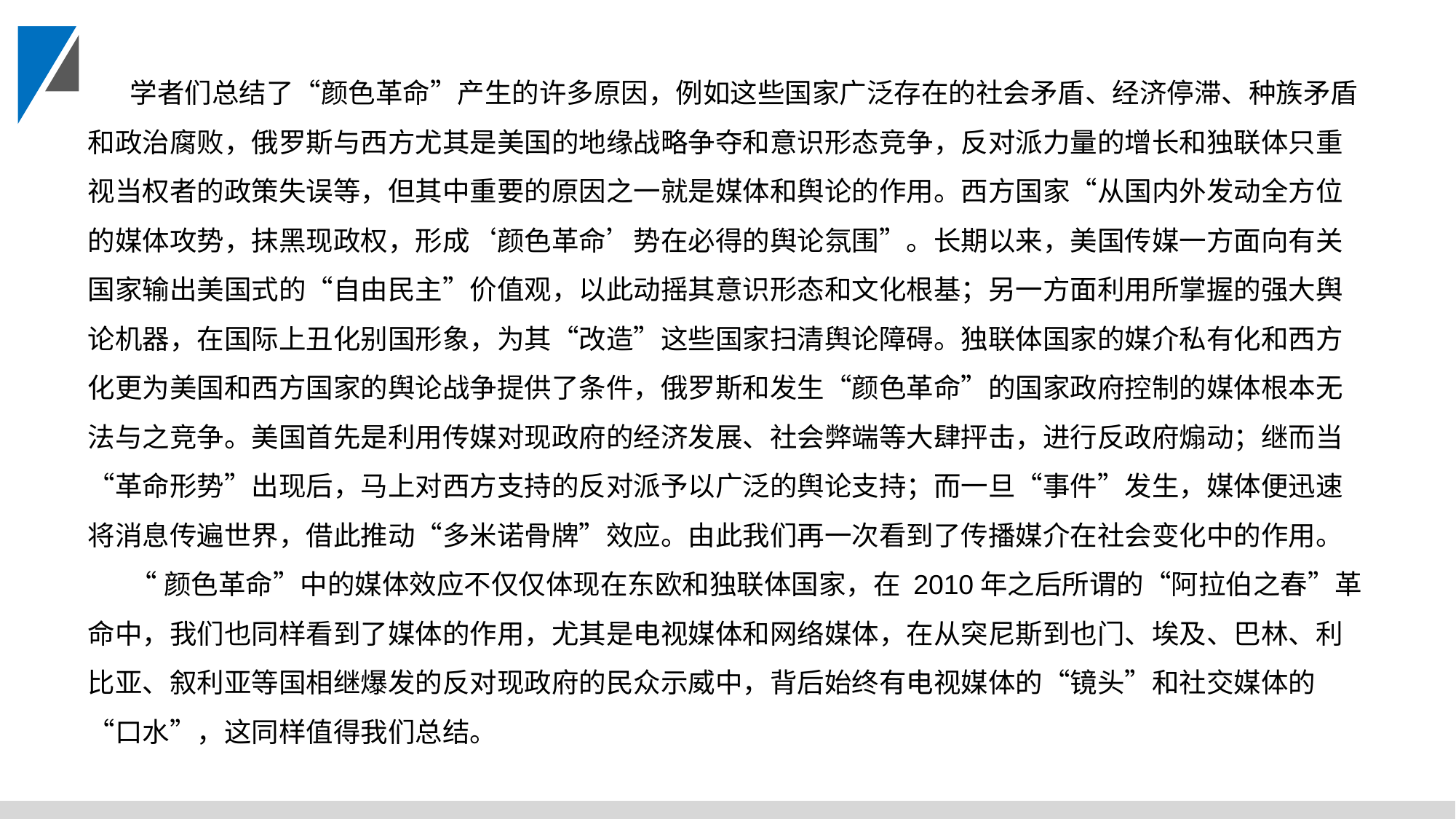

学者们总结了“颜色革命”产生的许多原因，例如这些国家广泛存在的社会矛盾、经济停滞、种族矛盾和政治腐败，俄罗斯与西方尤其是美国的地缘战略争夺和意识形态竞争，反对派力量的增长和独联体只重视当权者的政策失误等，但其中重要的原因之一就是媒体和舆论的作用。西方国家“从国内外发动全方位的媒体攻势，抹黑现政权，形成‘颜色革命’势在必得的舆论氛围”。长期以来，美国传媒一方面向有关国家输出美国式的“自由民主”价值观，以此动摇其意识形态和文化根基；另一方面利用所掌握的强大舆论机器，在国际上丑化别国形象，为其“改造”这些国家扫清舆论障碍。独联体国家的媒介私有化和西方化更为美国和西方国家的舆论战争提供了条件，俄罗斯和发生“颜色革命”的国家政府控制的媒体根本无法与之竞争。美国首先是利用传媒对现政府的经济发展、社会弊端等大肆抨击，进行反政府煽动；继而当“革命形势”出现后，马上对西方支持的反对派予以广泛的舆论支持；而一旦“事件”发生，媒体便迅速将消息传遍世界，借此推动“多米诺骨牌”效应。由此我们再一次看到了传播媒介在社会变化中的作用。
“颜色革命”中的媒体效应不仅仅体现在东欧和独联体国家，在 2010年之后所谓的“阿拉伯之春”革命中，我们也同样看到了媒体的作用，尤其是电视媒体和网络媒体，在从突尼斯到也门、埃及、巴林、利比亚、叙利亚等国相继爆发的反对现政府的民众示威中，背后始终有电视媒体的“镜头”和社交媒体的“口水”，这同样值得我们总结。